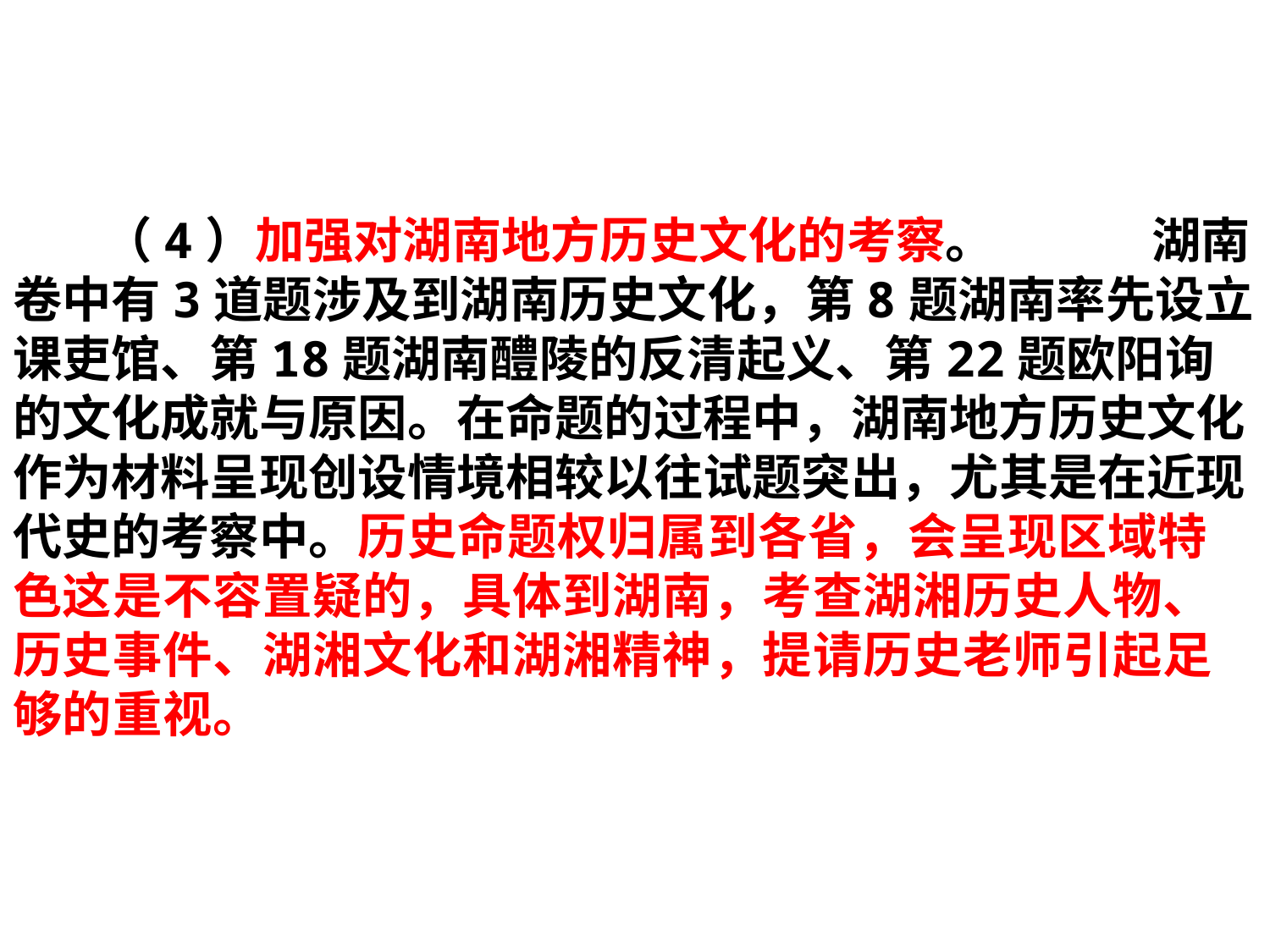

（4）加强对湖南地方历史文化的考察。              湖南卷中有3道题涉及到湖南历史文化，第8题湖南率先设立课吏馆、第18题湖南醴陵的反清起义、第22题欧阳询的文化成就与原因。在命题的过程中，湖南地方历史文化作为材料呈现创设情境相较以往试题突出，尤其是在近现代史的考察中。历史命题权归属到各省，会呈现区域特色这是不容置疑的，具体到湖南，考查湖湘历史人物、历史事件、湖湘文化和湖湘精神，提请历史老师引起足够的重视。